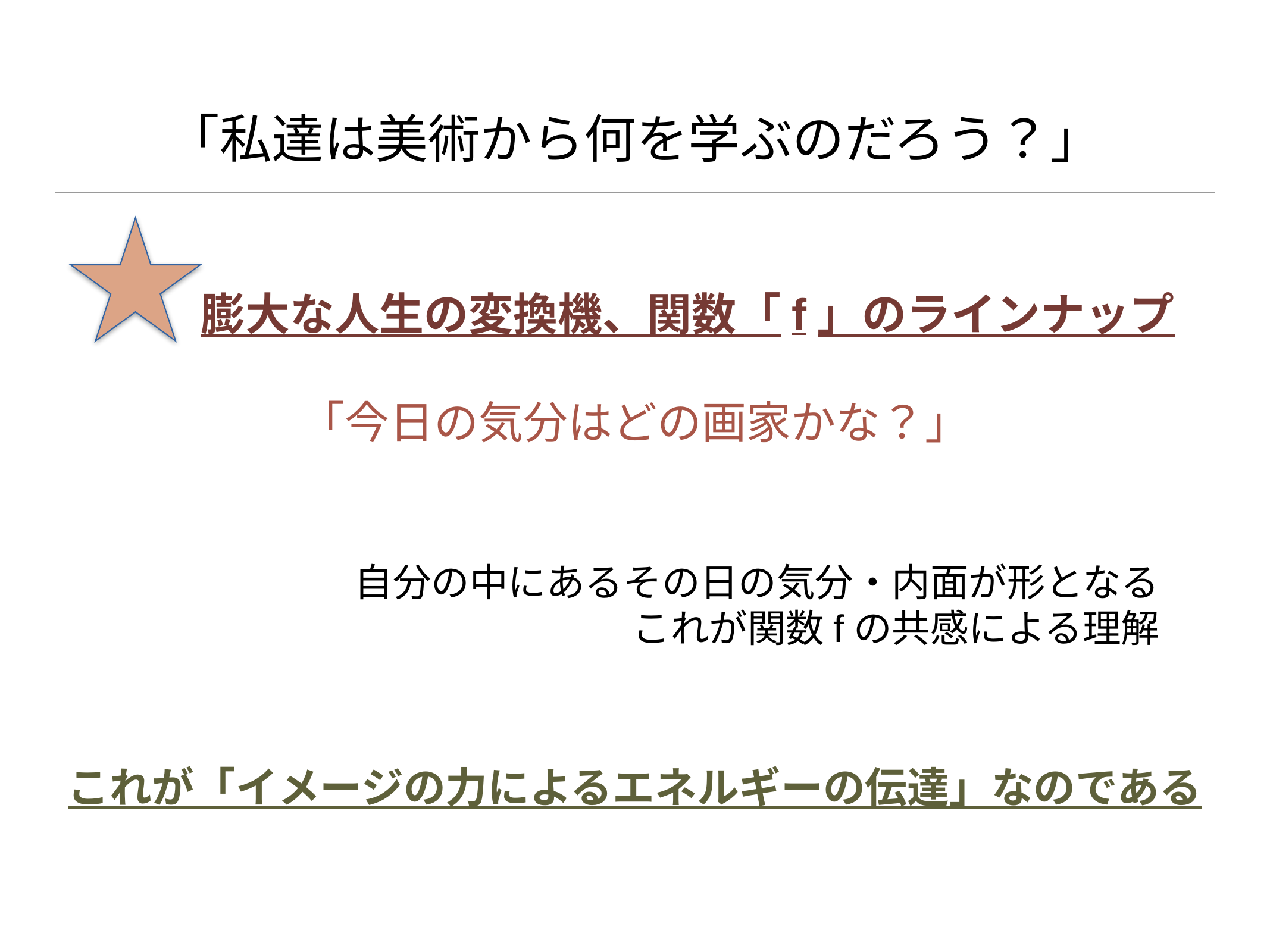

# 「私達は美術から何を学ぶのだろう？」

膨大な人生の変換機、関数「f」のラインナップ
「今日の気分はどの画家かな？」
自分の中にあるその日の気分・内面が形となる
これが関数fの共感による理解
これが「イメージの力によるエネルギーの伝達」なのである